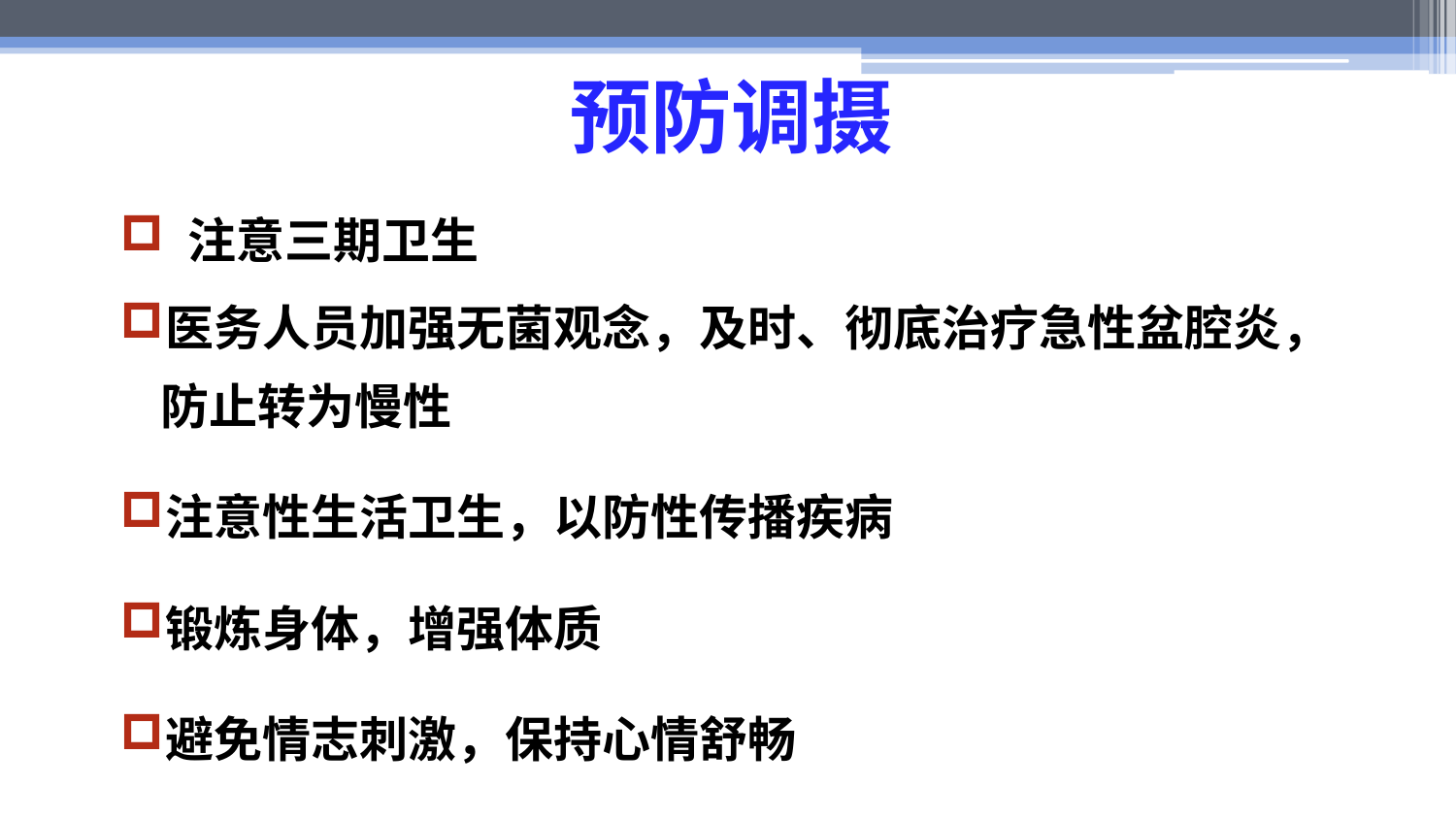

# 预防调摄
 注意三期卫生
医务人员加强无菌观念，及时、彻底治疗急性盆腔炎，防止转为慢性
注意性生活卫生，以防性传播疾病
锻炼身体，增强体质
避免情志刺激，保持心情舒畅